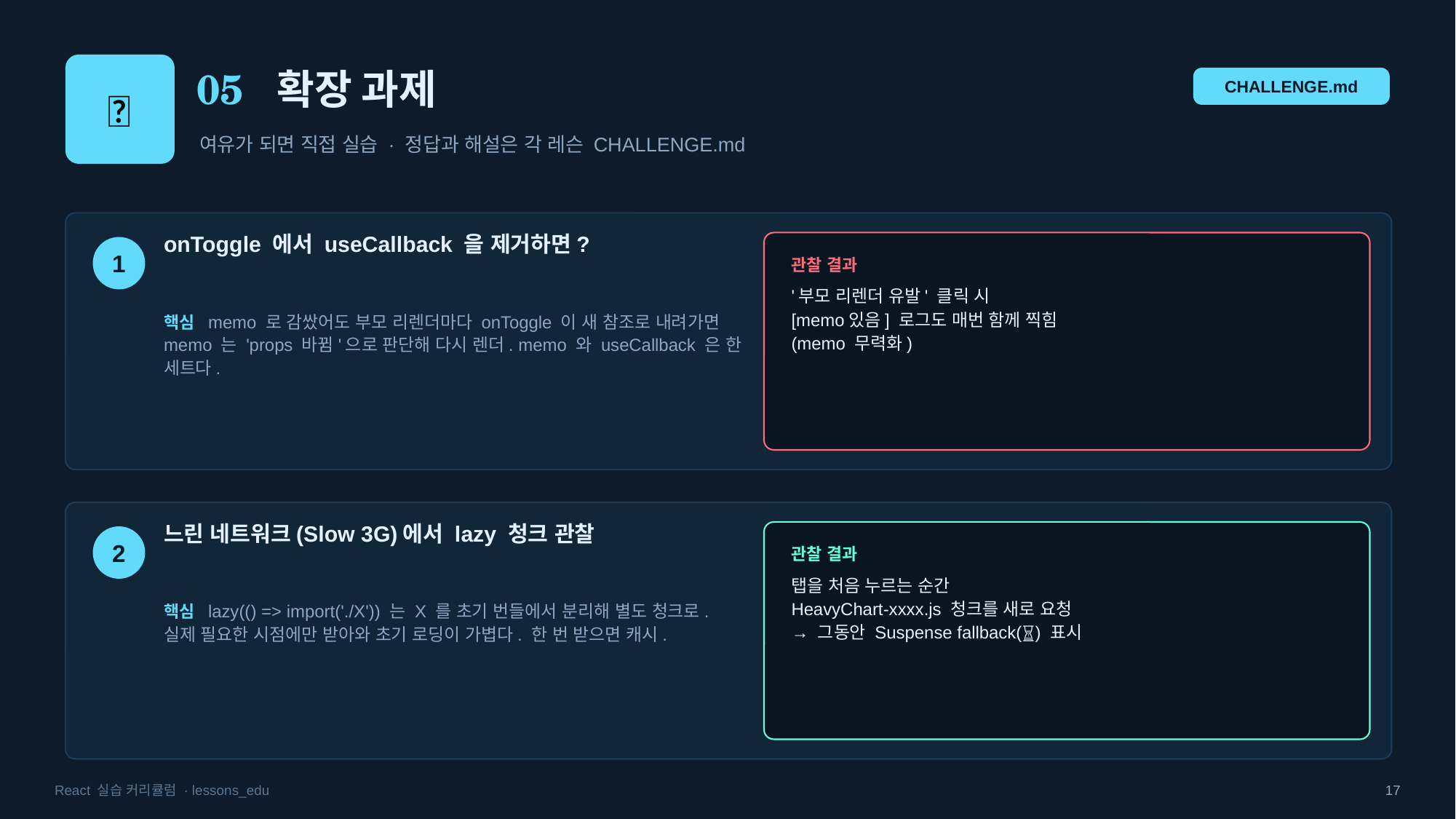

🧩
05  확장 과제
CHALLENGE.md
여유가 되면 직접 실습 · 정답과 해설은 각 레슨 CHALLENGE.md

onToggle 에서 useCallback 을 제거하면?

1
관찰 결과
'부모 리렌더 유발' 클릭 시
[memo있음] 로그도 매번 함께 찍힘
(memo 무력화)
핵심  memo 로 감쌌어도 부모 리렌더마다 onToggle 이 새 참조로 내려가면 memo 는 'props 바뀜'으로 판단해 다시 렌더. memo 와 useCallback 은 한 세트다.

느린 네트워크(Slow 3G)에서 lazy 청크 관찰

2
관찰 결과
탭을 처음 누르는 순간
HeavyChart-xxxx.js 청크를 새로 요청
→ 그동안 Suspense fallback(⏳) 표시
핵심  lazy(() => import('./X')) 는 X 를 초기 번들에서 분리해 별도 청크로. 실제 필요한 시점에만 받아와 초기 로딩이 가볍다. 한 번 받으면 캐시.
React 실습 커리큘럼 · lessons_edu
17